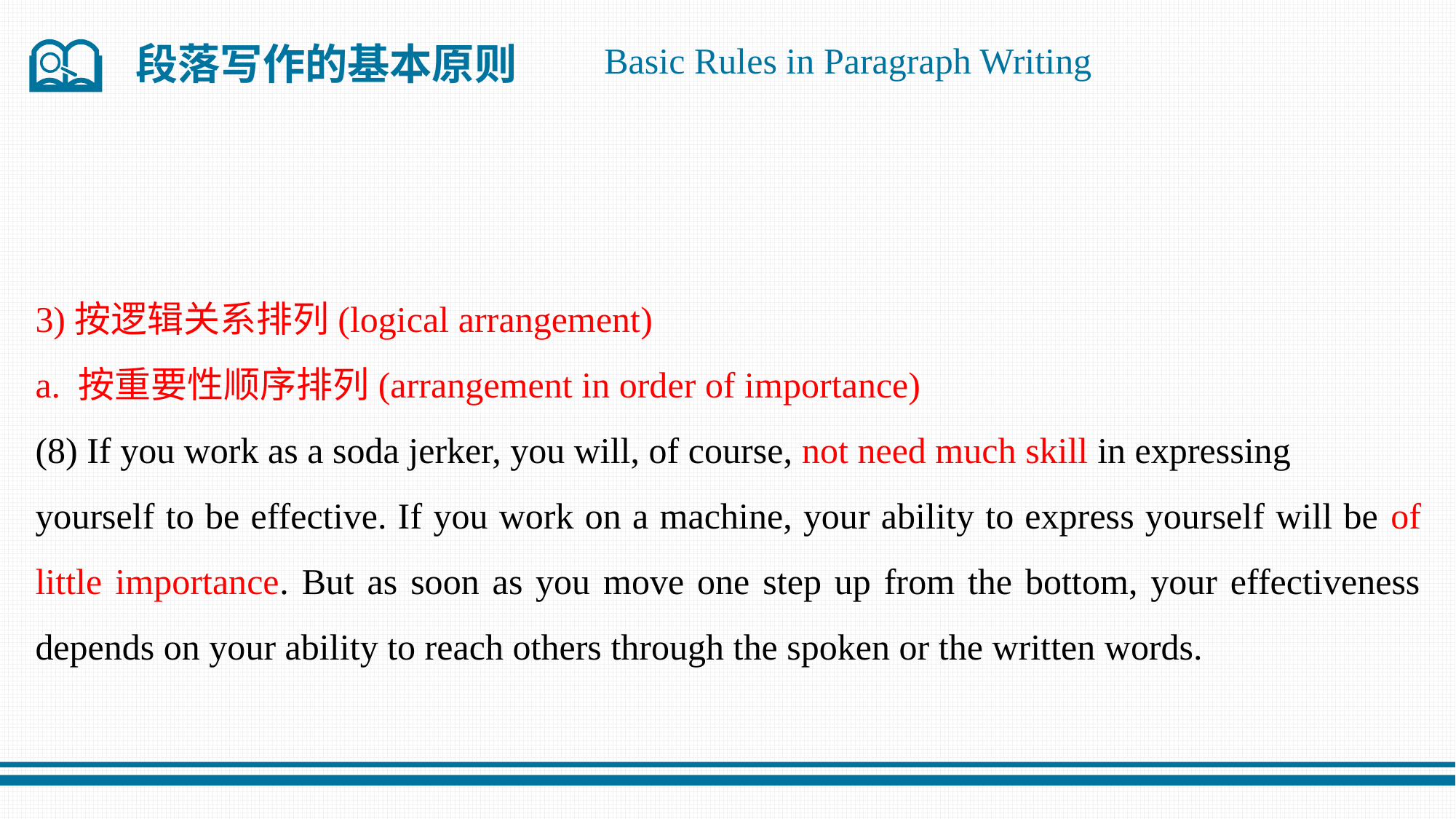

段落写作的基本原则
Basic Rules in Paragraph Writing

3)按逻辑关系排列(logical arrangement)
a. 按重要性顺序排列(arrangement in order of importance)
(8) If you work as a soda jerker, you will, of course, not need much skill in expressing
yourself to be effective. If you work on a machine, your ability to express yourself will be of little importance. But as soon as you move one step up from the bottom, your effectiveness depends on your ability to reach others through the spoken or the written words.